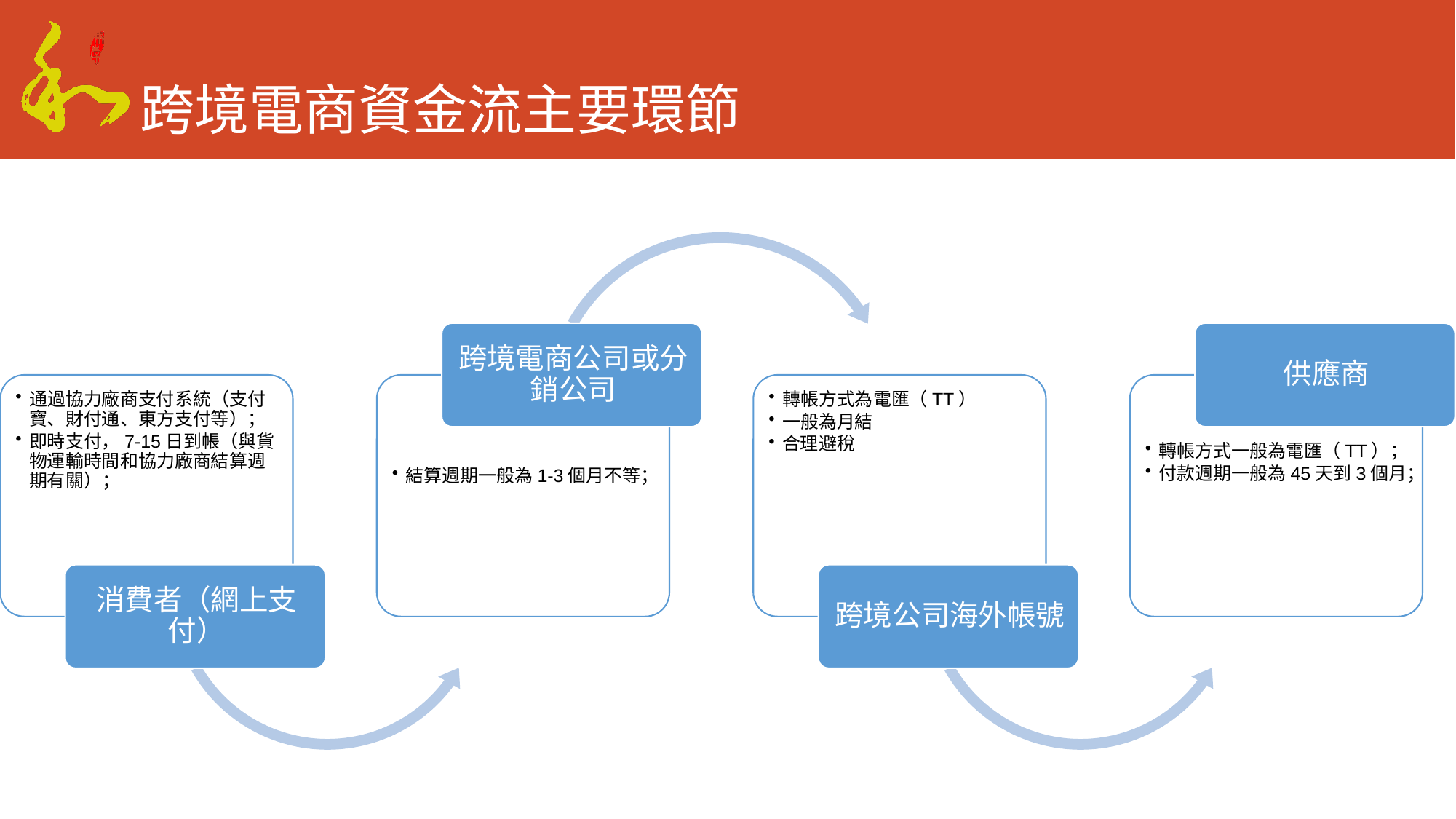

# 跨境電商資金流主要環節
通過協力廠商支付系統（支付寶、財付通、東方支付等）；
即時支付，7-15日到帳（與貨物運輸時間和協力廠商結算週期有關）；

消費者（網上支付）

結算週期一般為1-3個月不等；
跨境電商公司或分銷公司
轉帳方式為電匯（TT）
一般為月結
合理避稅

跨境公司海外帳號
轉帳方式一般為電匯（TT）；
付款週期一般為45天到3個月；
供應商